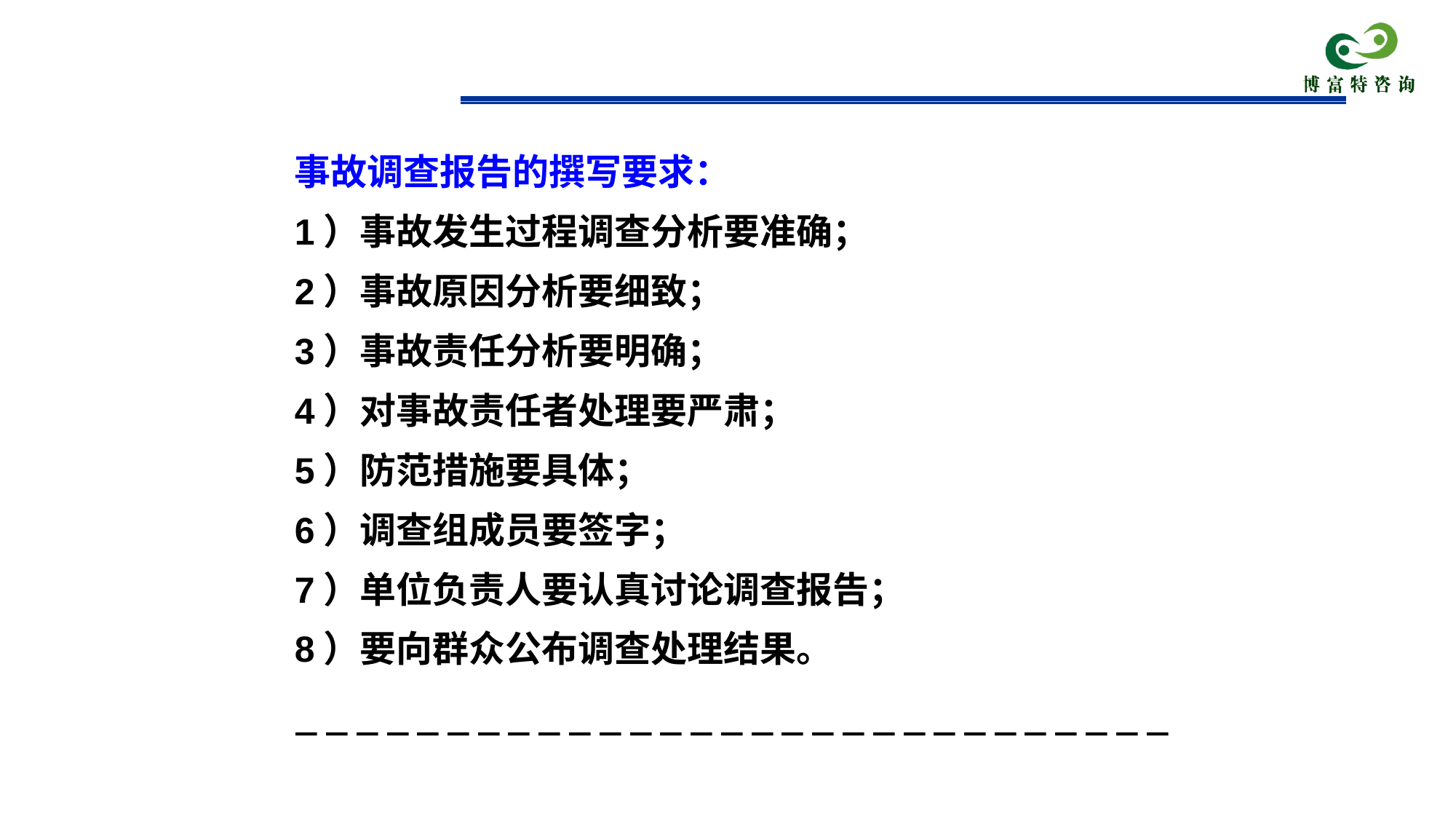

事故调查报告的撰写要求：
1）事故发生过程调查分析要准确；
2）事故原因分析要细致；
3）事故责任分析要明确；
4）对事故责任者处理要严肃；
5）防范措施要具体；
6）调查组成员要签字；
7）单位负责人要认真讨论调查报告；
8）要向群众公布调查处理结果。
－－－－－－－－－－－－－－－－－－－－－－－－－－－－－